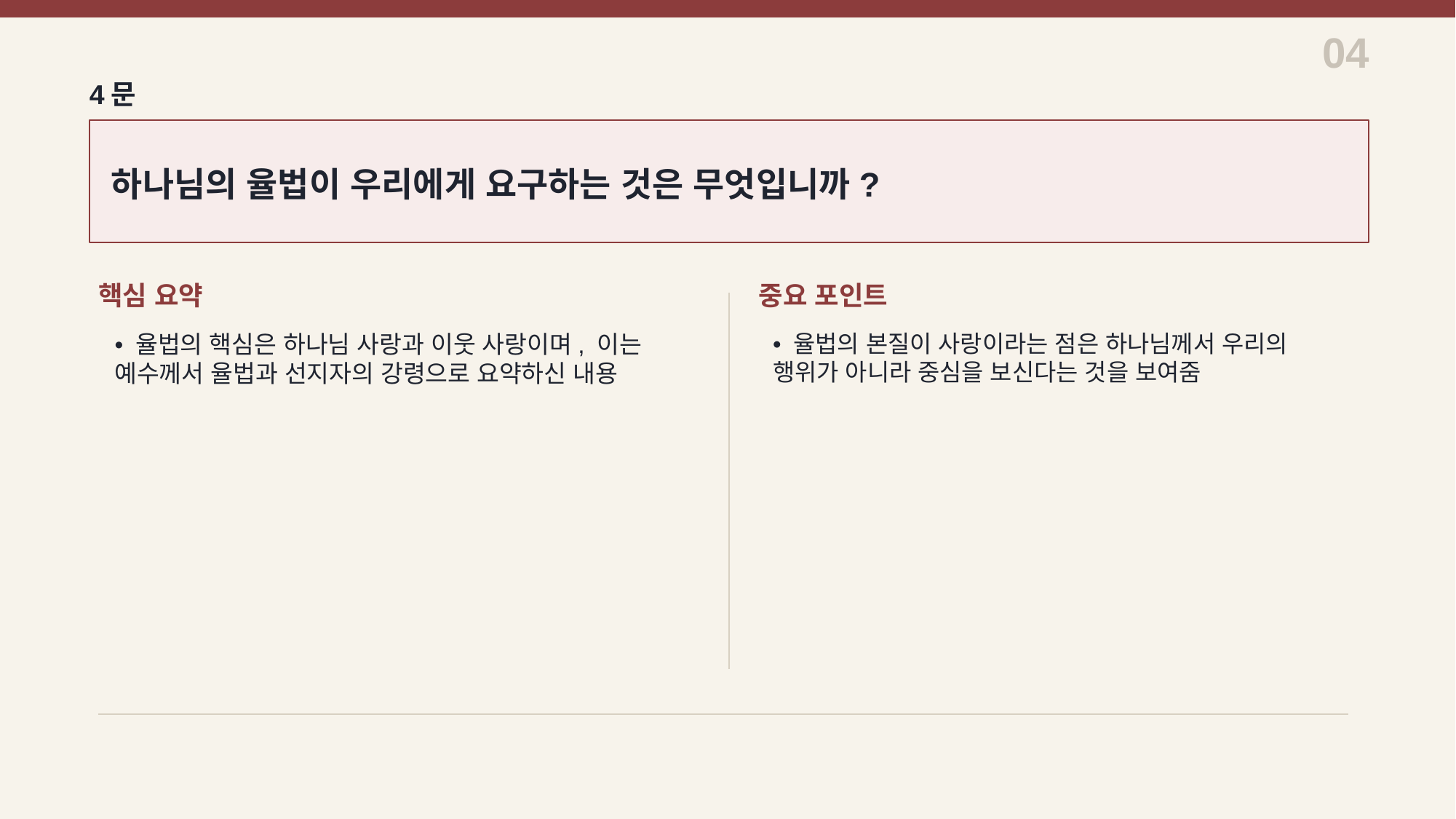

04
4문

하나님의 율법이 우리에게 요구하는 것은 무엇입니까?
핵심 요약
중요 포인트
• 율법의 핵심은 하나님 사랑과 이웃 사랑이며, 이는 예수께서 율법과 선지자의 강령으로 요약하신 내용
• 율법의 본질이 사랑이라는 점은 하나님께서 우리의 행위가 아니라 중심을 보신다는 것을 보여줌